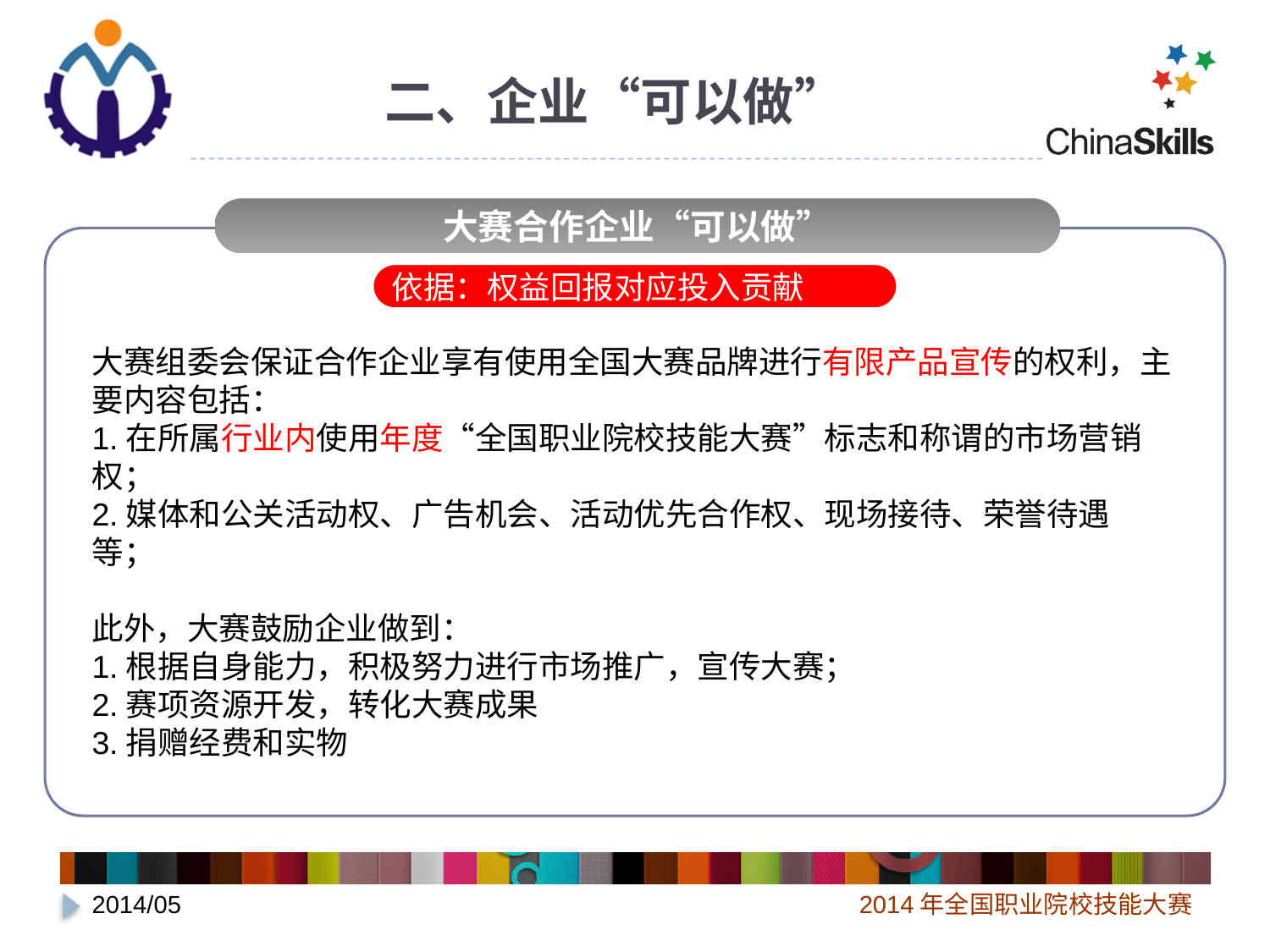

# 二、企业“可以做”
大赛合作企业“可以做”

依据：权益回报对应投入贡献
大赛组委会保证合作企业享有使用全国大赛品牌进行有限产品宣传的权利，主要内容包括：
1.在所属行业内使用年度“全国职业院校技能大赛”标志和称谓的市场营销权；
2.媒体和公关活动权、广告机会、活动优先合作权、现场接待、荣誉待遇等；

此外，大赛鼓励企业做到：
1.根据自身能力，积极努力进行市场推广，宣传大赛；
2.赛项资源开发，转化大赛成果
3.捐赠经费和实物
2014/05
2014年全国职业院校技能大赛